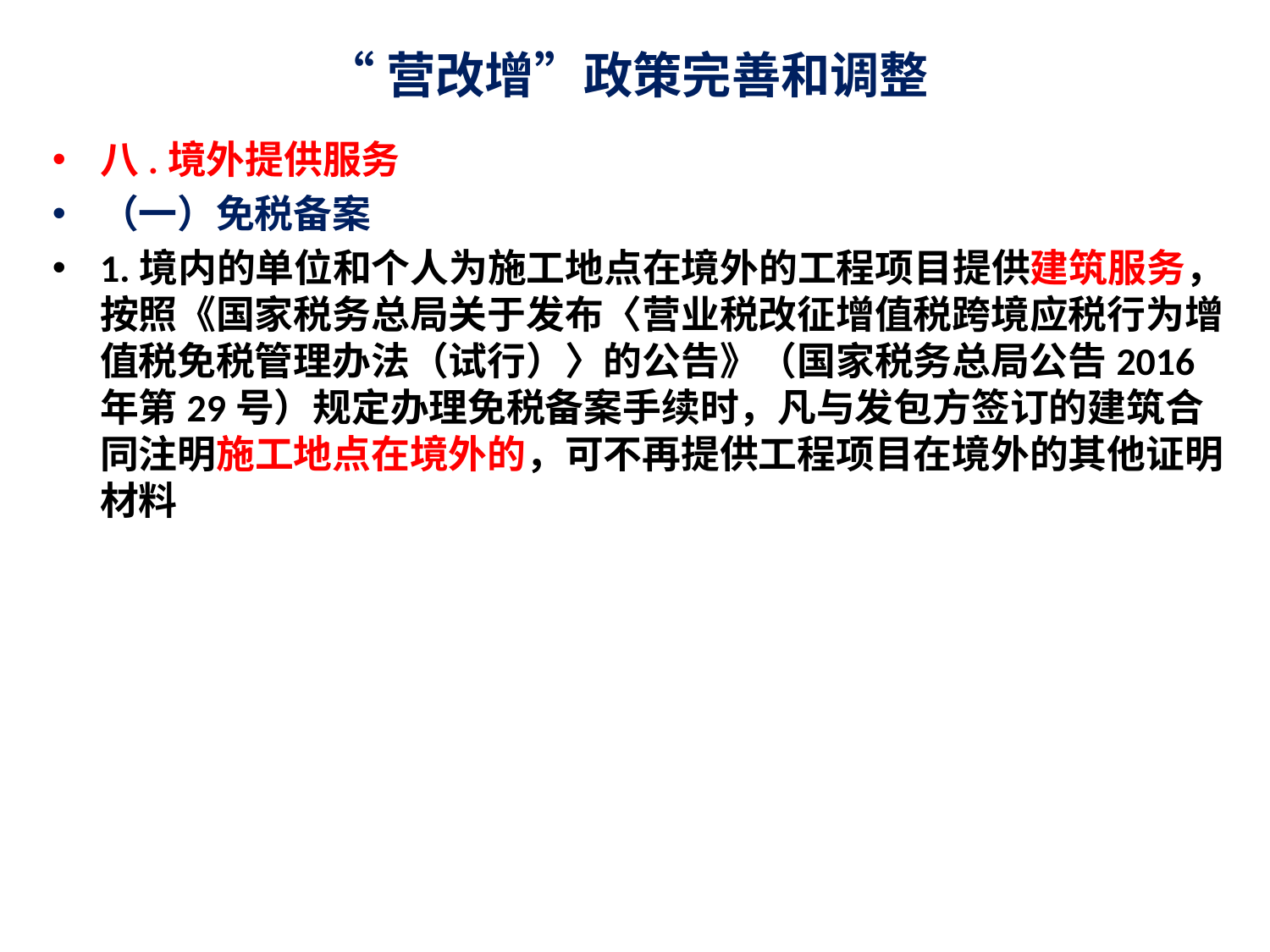

# “营改增”政策完善和调整
八.境外提供服务
（一）免税备案
1.境内的单位和个人为施工地点在境外的工程项目提供建筑服务，按照《国家税务总局关于发布〈营业税改征增值税跨境应税行为增值税免税管理办法（试行）〉的公告》（国家税务总局公告2016年第29号）规定办理免税备案手续时，凡与发包方签订的建筑合同注明施工地点在境外的，可不再提供工程项目在境外的其他证明材料